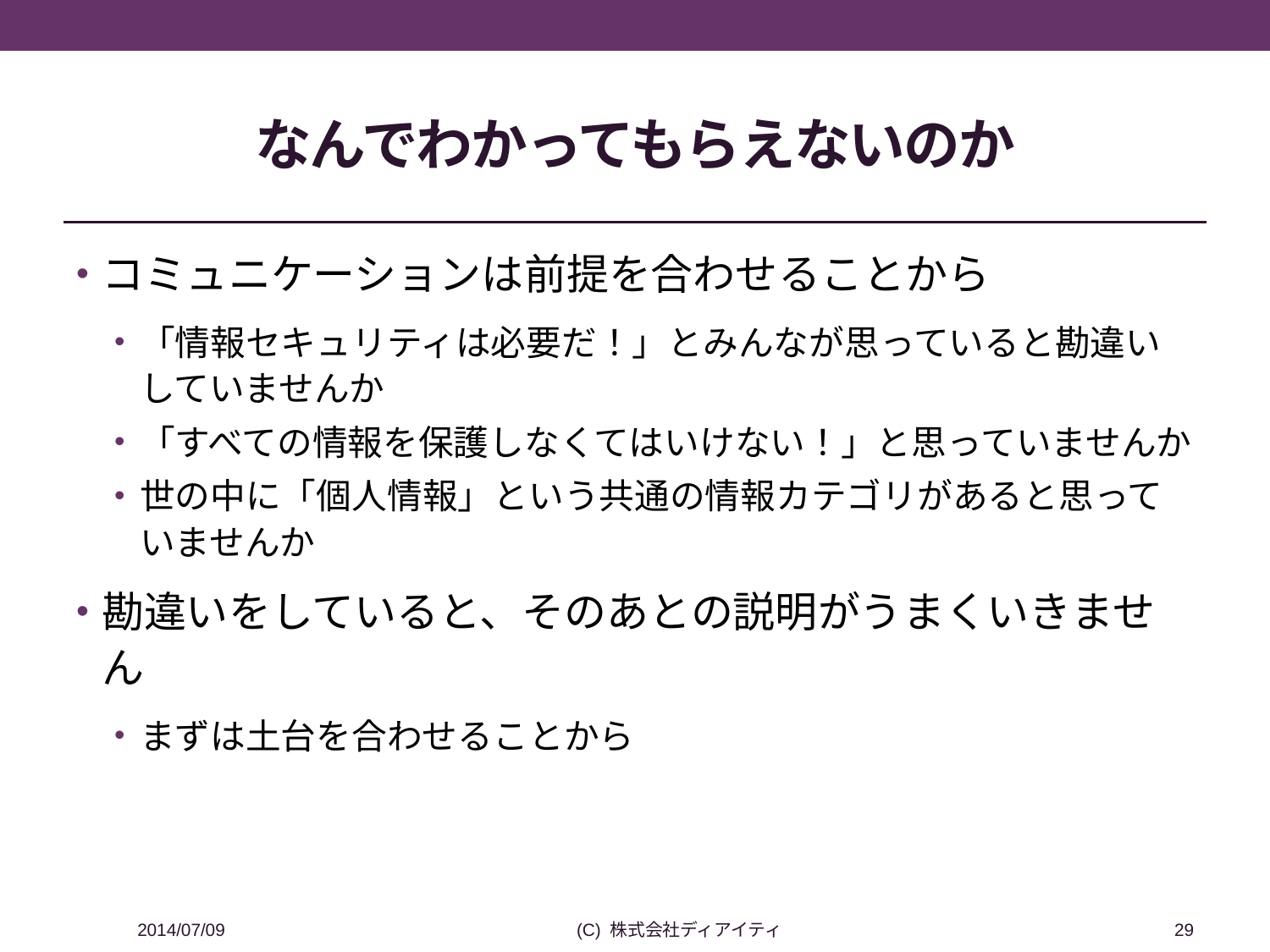

# なんでわかってもらえないのか
コミュニケーションは前提を合わせることから
「情報セキュリティは必要だ！」とみんなが思っていると勘違いしていませんか
「すべての情報を保護しなくてはいけない！」と思っていませんか
世の中に「個人情報」という共通の情報カテゴリがあると思っていませんか
勘違いをしていると、そのあとの説明がうまくいきません
まずは土台を合わせることから

2014/07/09
(C) 株式会社ディアイティ
29